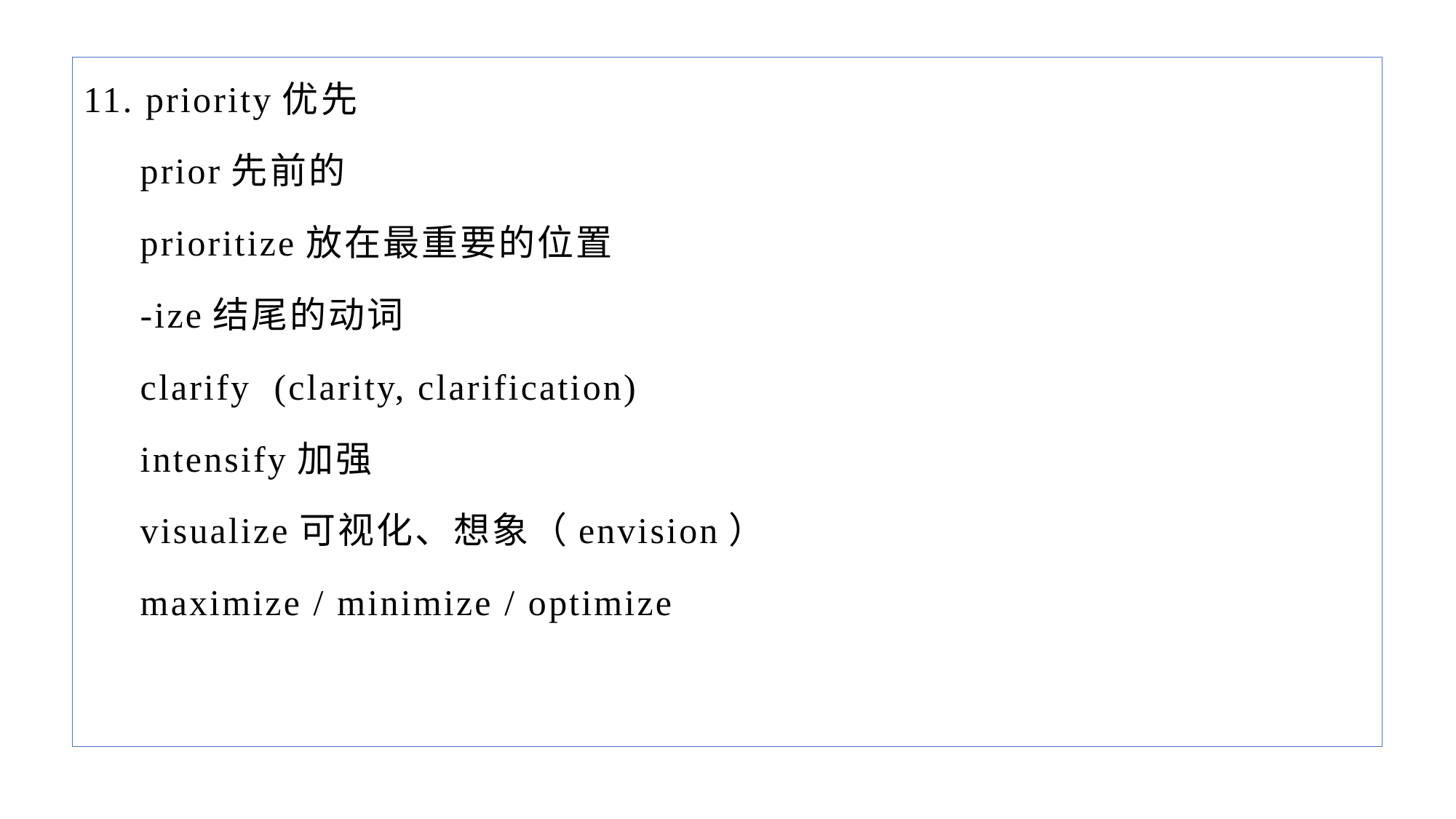

11. priority优先
     prior先前的
     prioritize放在最重要的位置
     -ize结尾的动词
     clarify  (clarity, clarification)
     intensify加强
     visualize可视化、想象（envision）
     maximize / minimize / optimize